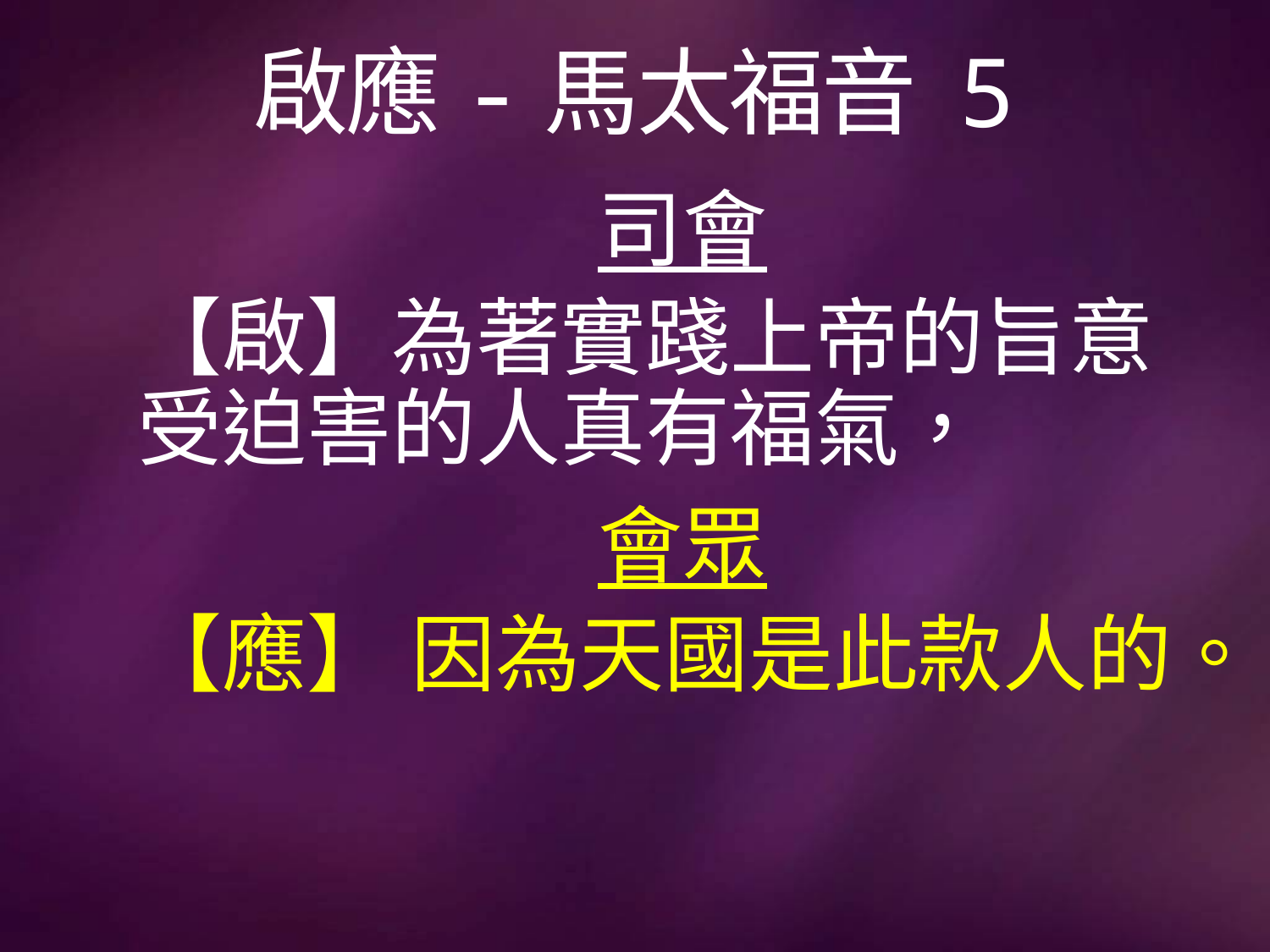

# 啟應-馬太福音 5
司會
【啟】為著實踐上帝的旨意受迫害的人真有福氣，

會眾
【應】 因為天國是此款人的。